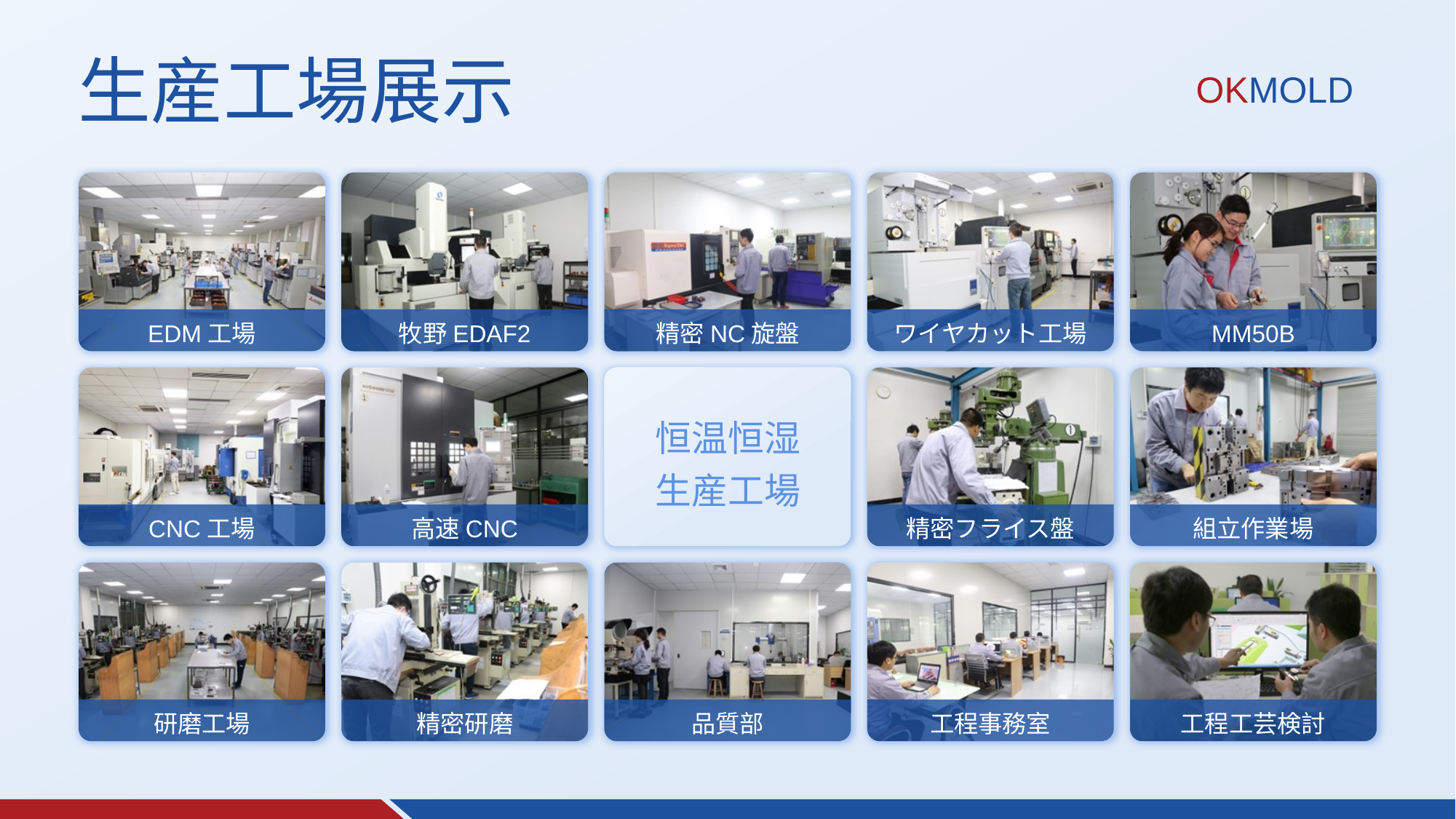

生産工場展示
OKMOLD

EDM工場
牧野EDAF2
精密NC旋盤
ワイヤカット工場
MM50B

恒温恒湿
生産工場
CNC工場
高速CNC
精密フライス盤
組立作業場

研磨工場
精密研磨
品質部
工程事務室
工程工芸検討